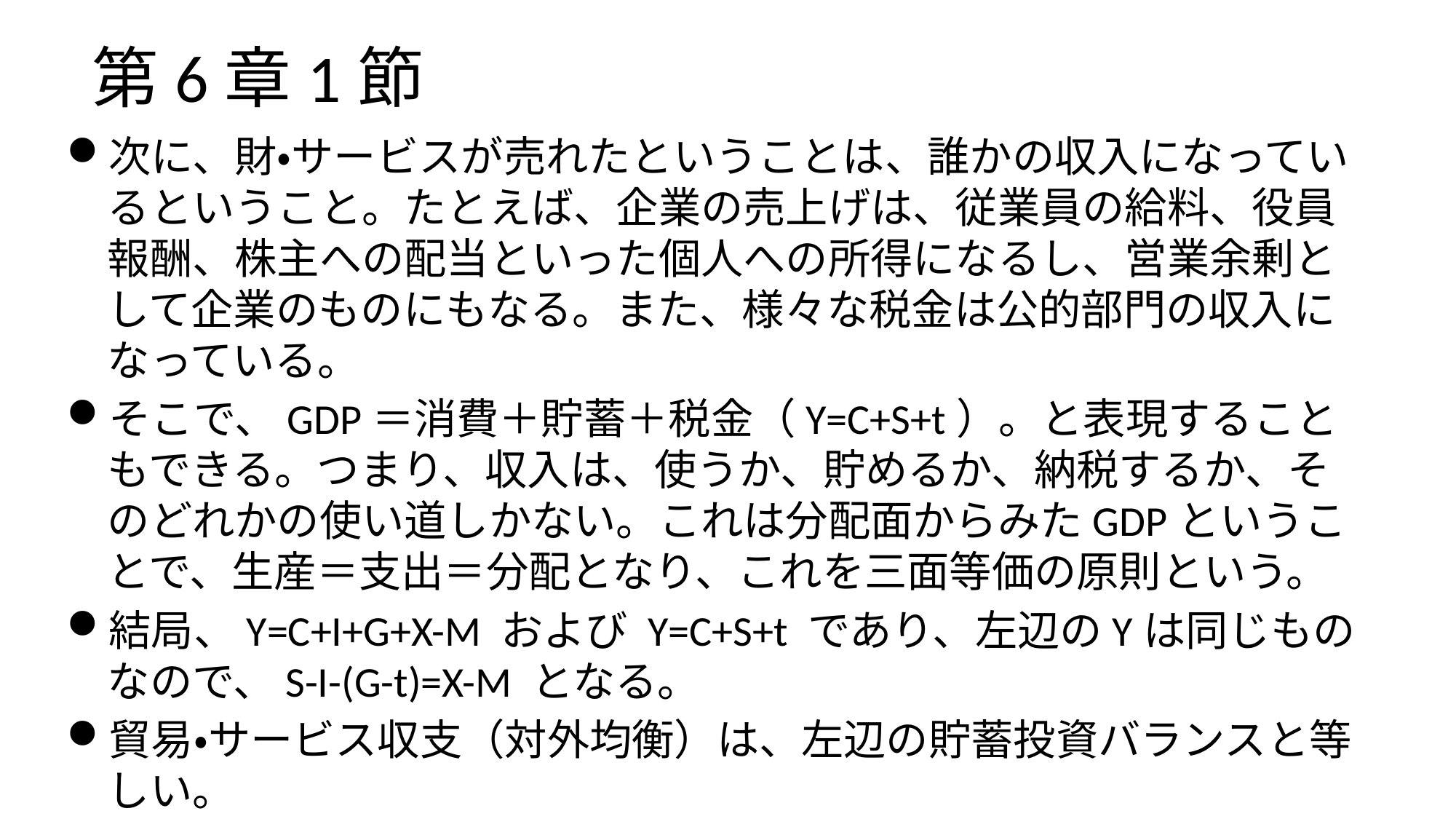

# 第6章1節
次に、財・サービスが売れたということは、誰かの収入になっているということ。たとえば、企業の売上げは、従業員の給料、役員報酬、株主への配当といった個人への所得になるし、営業余剰として企業のものにもなる。また、様々な税金は公的部門の収入になっている。
そこで、GDP＝消費＋貯蓄＋税金（Y=C+S+t）。と表現することもできる。つまり、収入は、使うか、貯めるか、納税するか、そのどれかの使い道しかない。これは分配面からみたGDPということで、生産＝支出＝分配となり、これを三面等価の原則という。
結局、Y=C+I+G+X-M および Y=C+S+t であり、左辺のYは同じものなので、S-I-(G-t)=X-M となる。
貿易・サービス収支（対外均衡）は、左辺の貯蓄投資バランスと等しい。
　  ※右辺を経常収支で表現する議論もあり。